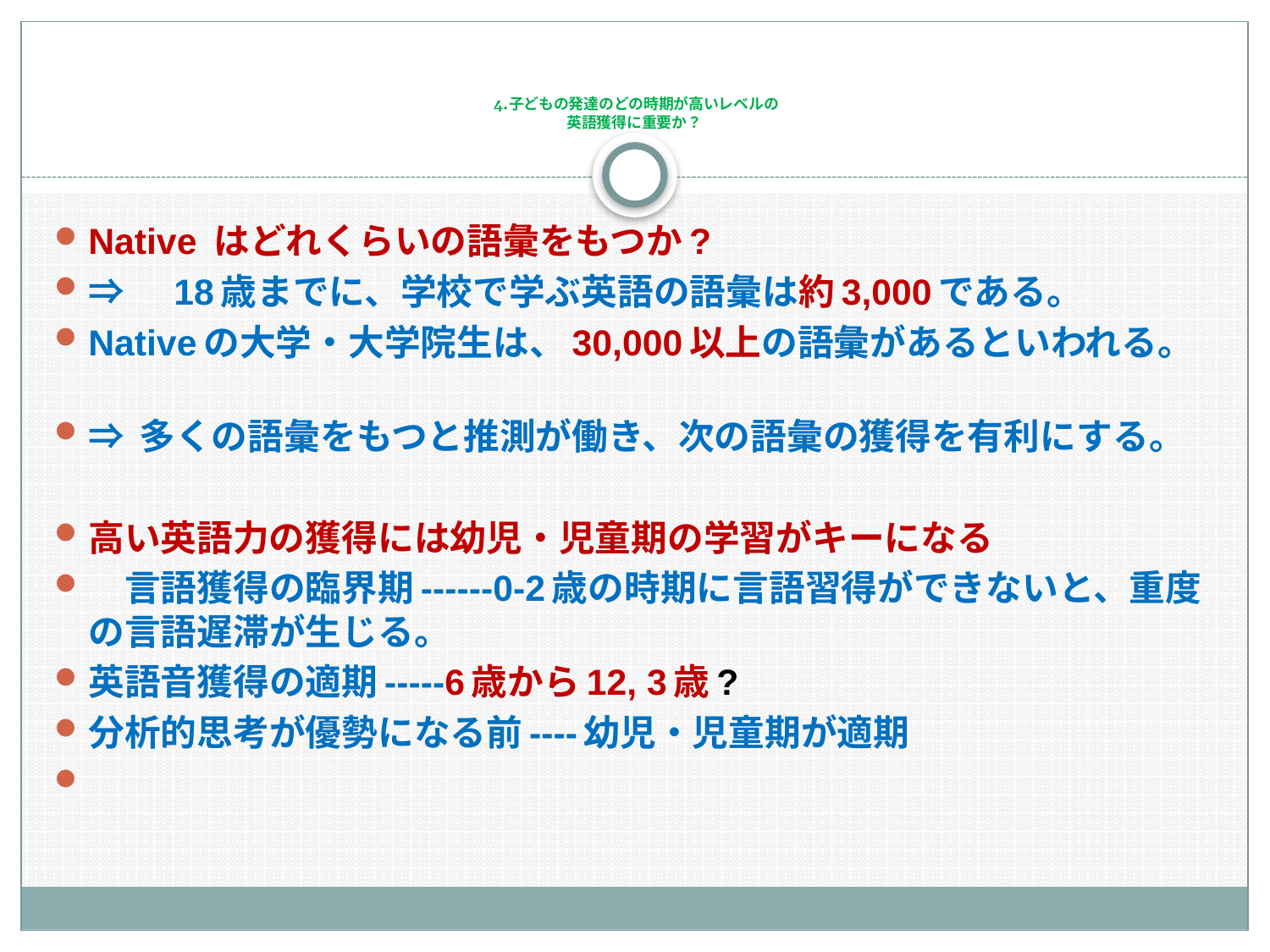

# 4.子どもの発達のどの時期が高いレベルの 英語獲得に重要か？
Native はどれくらいの語彙をもつか?
⇒　18歳までに、学校で学ぶ英語の語彙は約3,000である。
Nativeの大学・大学院生は、30,000以上の語彙があるといわれる。
⇒ 多くの語彙をもつと推測が働き、次の語彙の獲得を有利にする。

高い英語力の獲得には幼児・児童期の学習がキーになる
　言語獲得の臨界期------0-2歳の時期に言語習得ができないと、重度の言語遅滞が生じる。
英語音獲得の適期-----6歳から12, 3歳?
分析的思考が優勢になる前----幼児・児童期が適期